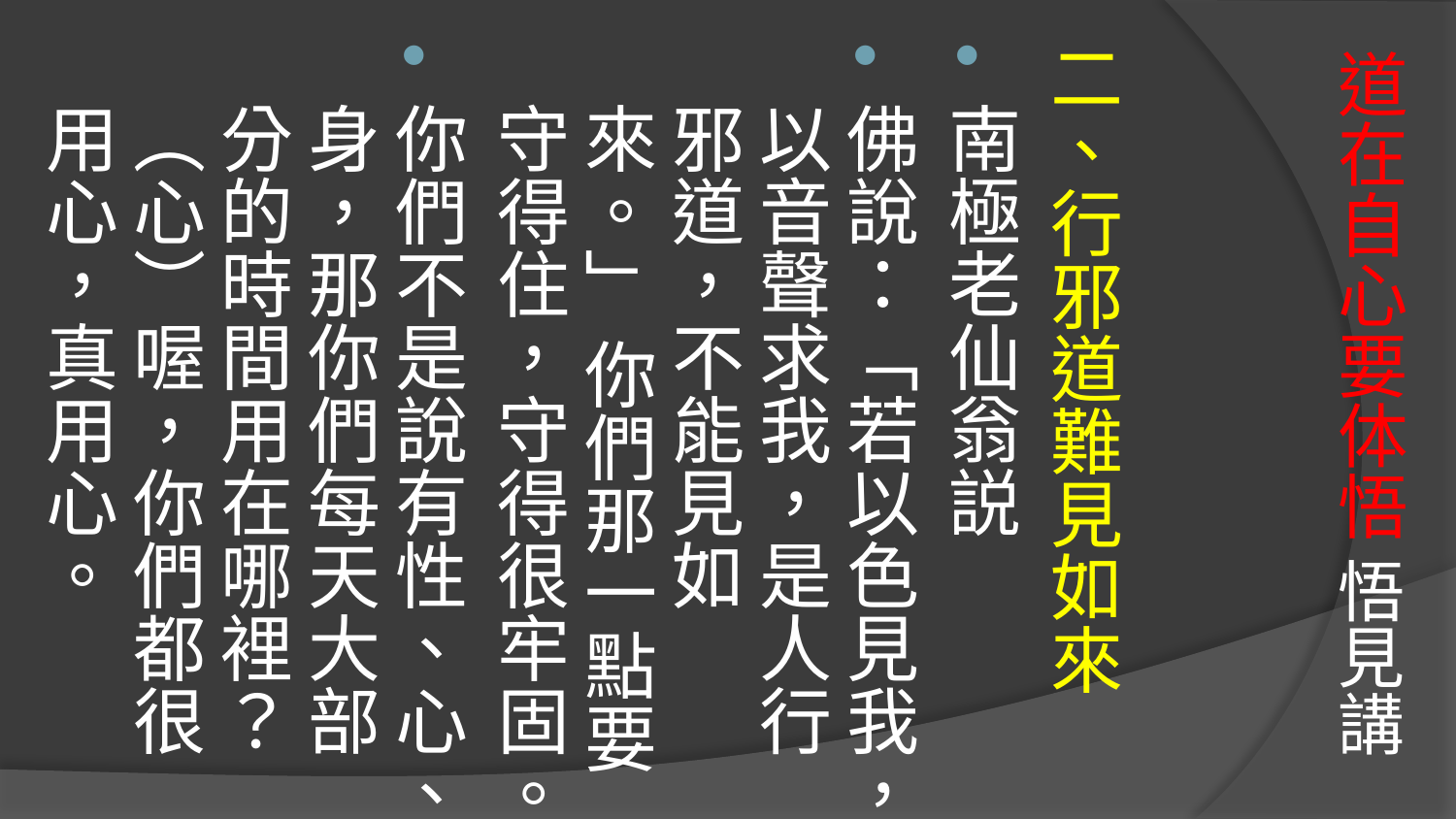

# 道在自心要体悟 悟見講
二、行邪道難見如來
南極老仙翁説
佛說：「若以色見我，以音聲求我，是人行邪道，不能見如來。」 你們那一點要守得住，守得很牢固。
你們不是說有性、心、身，那你們每天大部分的時間用在哪裡？（心）喔，你們都很用心，真用心。